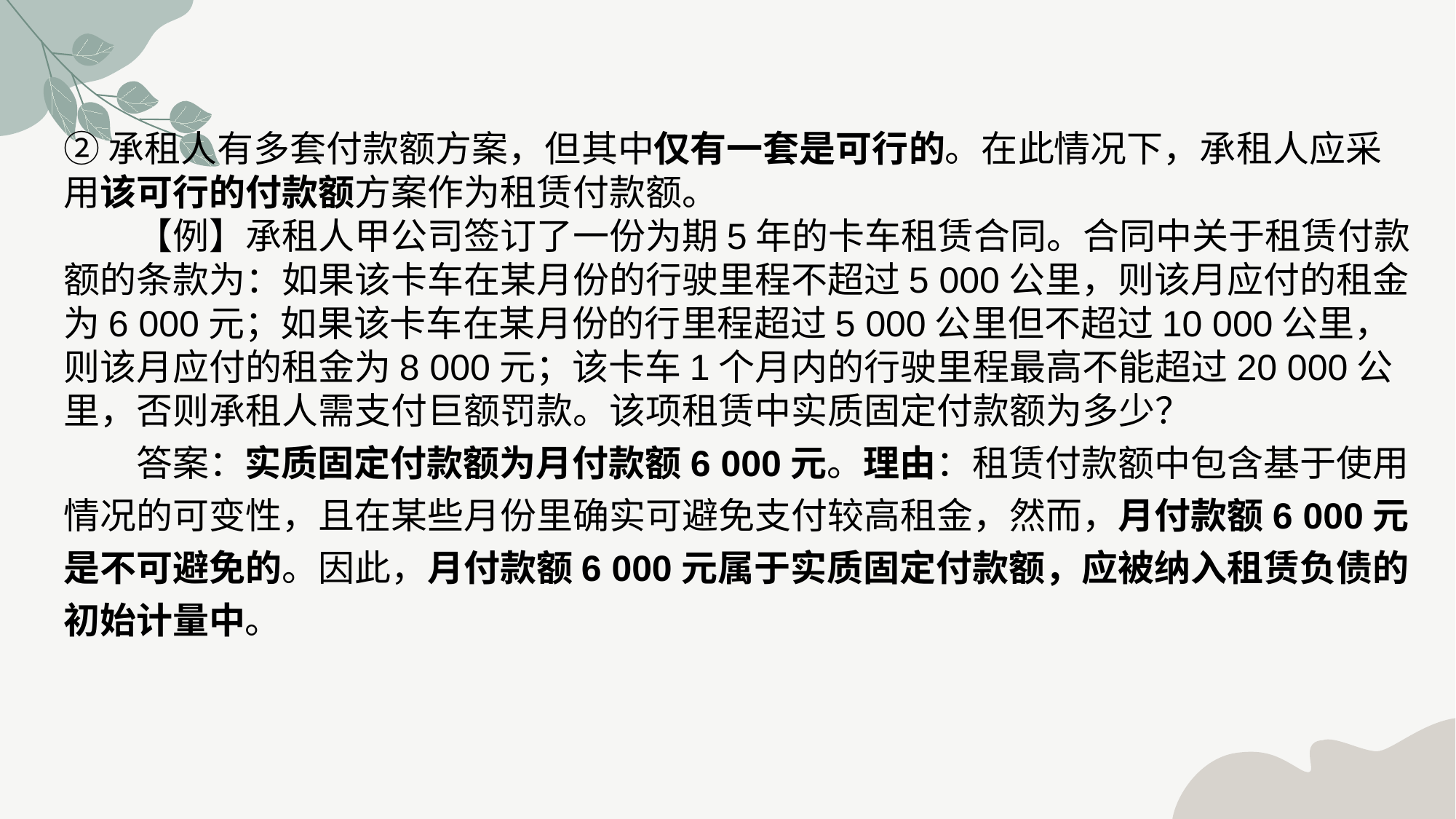

②承租人有多套付款额方案，但其中仅有一套是可行的。在此情况下，承租人应采用该可行的付款额方案作为租赁付款额。　　【例】承租人甲公司签订了一份为期5年的卡车租赁合同。合同中关于租赁付款额的条款为：如果该卡车在某月份的行驶里程不超过5 000公里，则该月应付的租金为6 000元；如果该卡车在某月份的行里程超过5 000公里但不超过10 000公里，则该月应付的租金为8 000元；该卡车1个月内的行驶里程最高不能超过20 000公里，否则承租人需支付巨额罚款。该项租赁中实质固定付款额为多少？　　答案：实质固定付款额为月付款额6 000元。理由：租赁付款额中包含基于使用情况的可变性，且在某些月份里确实可避免支付较高租金，然而，月付款额6 000元是不可避免的。因此，月付款额6 000元属于实质固定付款额，应被纳入租赁负债的初始计量中。